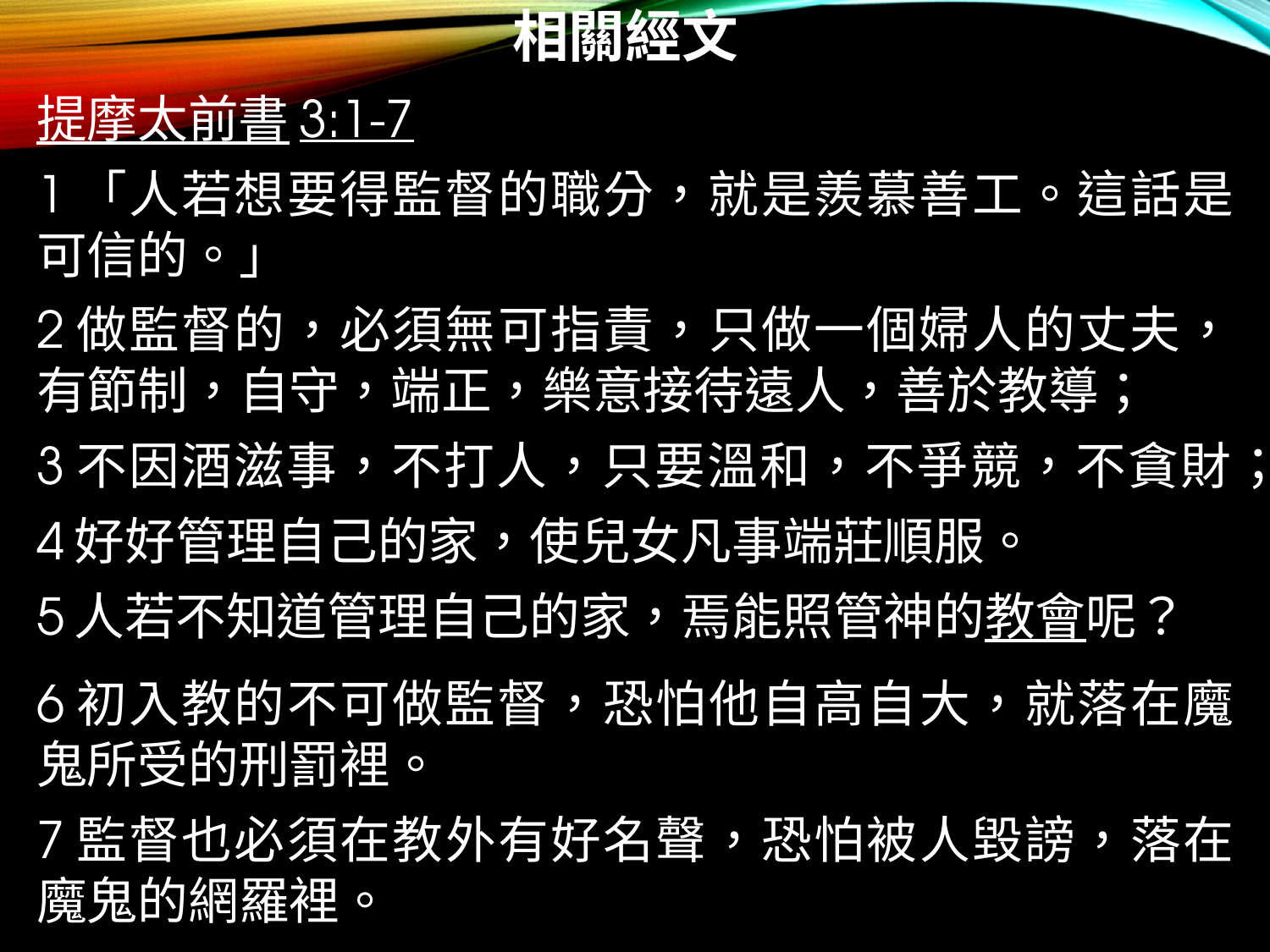

# 相關經文
提摩太前書3:1-7
1「人若想要得監督的職分，就是羨慕善工。這話是可信的。」
2做監督的，必須無可指責，只做一個婦人的丈夫，有節制，自守，端正，樂意接待遠人，善於教導；
3不因酒滋事，不打人，只要溫和，不爭競，不貪財；
4好好管理自己的家，使兒女凡事端莊順服。
5人若不知道管理自己的家，焉能照管神的教會呢？
6初入教的不可做監督，恐怕他自高自大，就落在魔鬼所受的刑罰裡。
7監督也必須在教外有好名聲，恐怕被人毀謗，落在魔鬼的網羅裡。